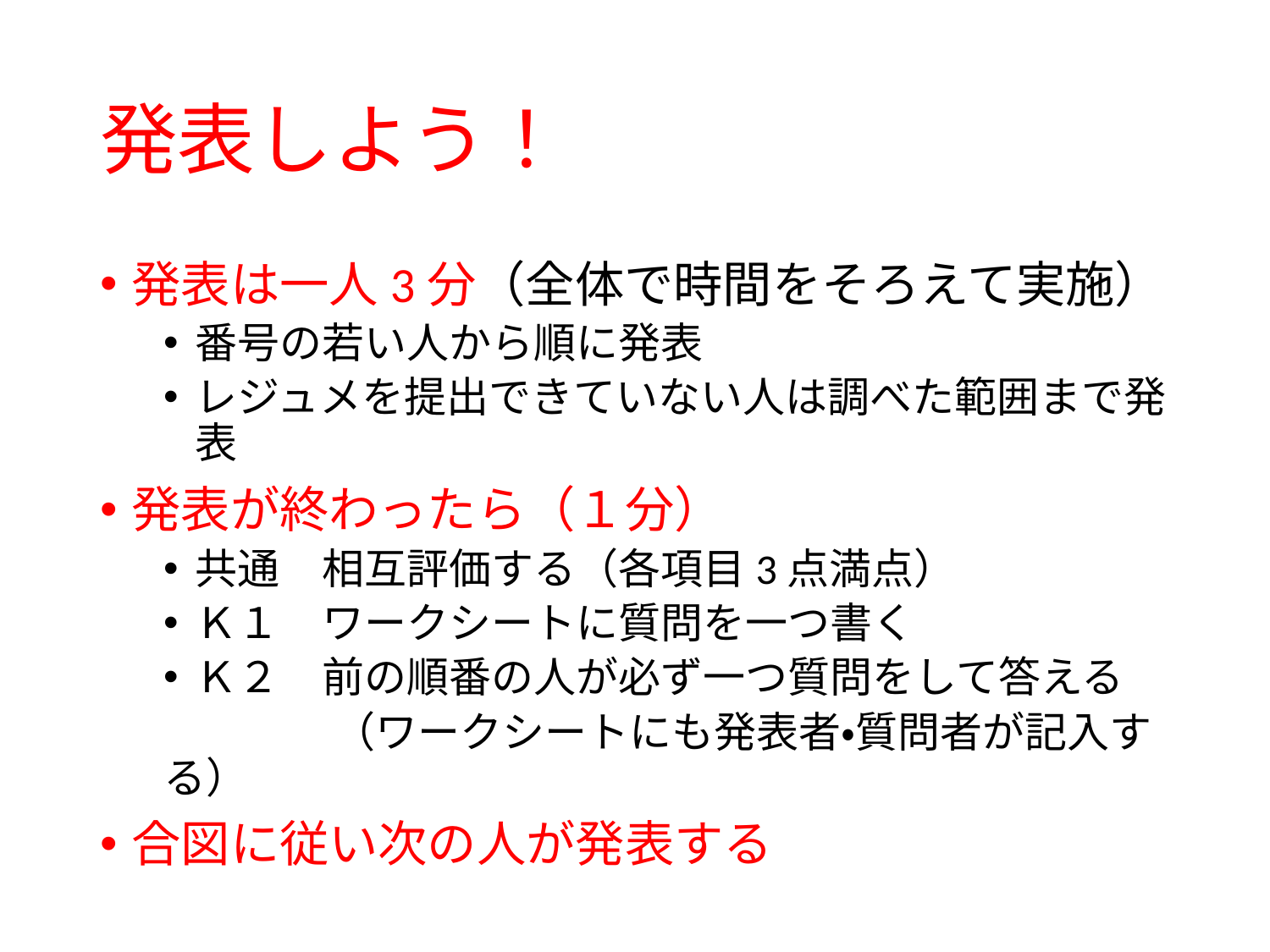

# 発表しよう！
発表は一人3分（全体で時間をそろえて実施）
番号の若い人から順に発表
レジュメを提出できていない人は調べた範囲まで発表
発表が終わったら（１分）
共通　相互評価する（各項目3点満点）
Ｋ１　ワークシートに質問を一つ書く
Ｋ２　前の順番の人が必ず一つ質問をして答える
　　　　（ワークシートにも発表者・質問者が記入する）
合図に従い次の人が発表する